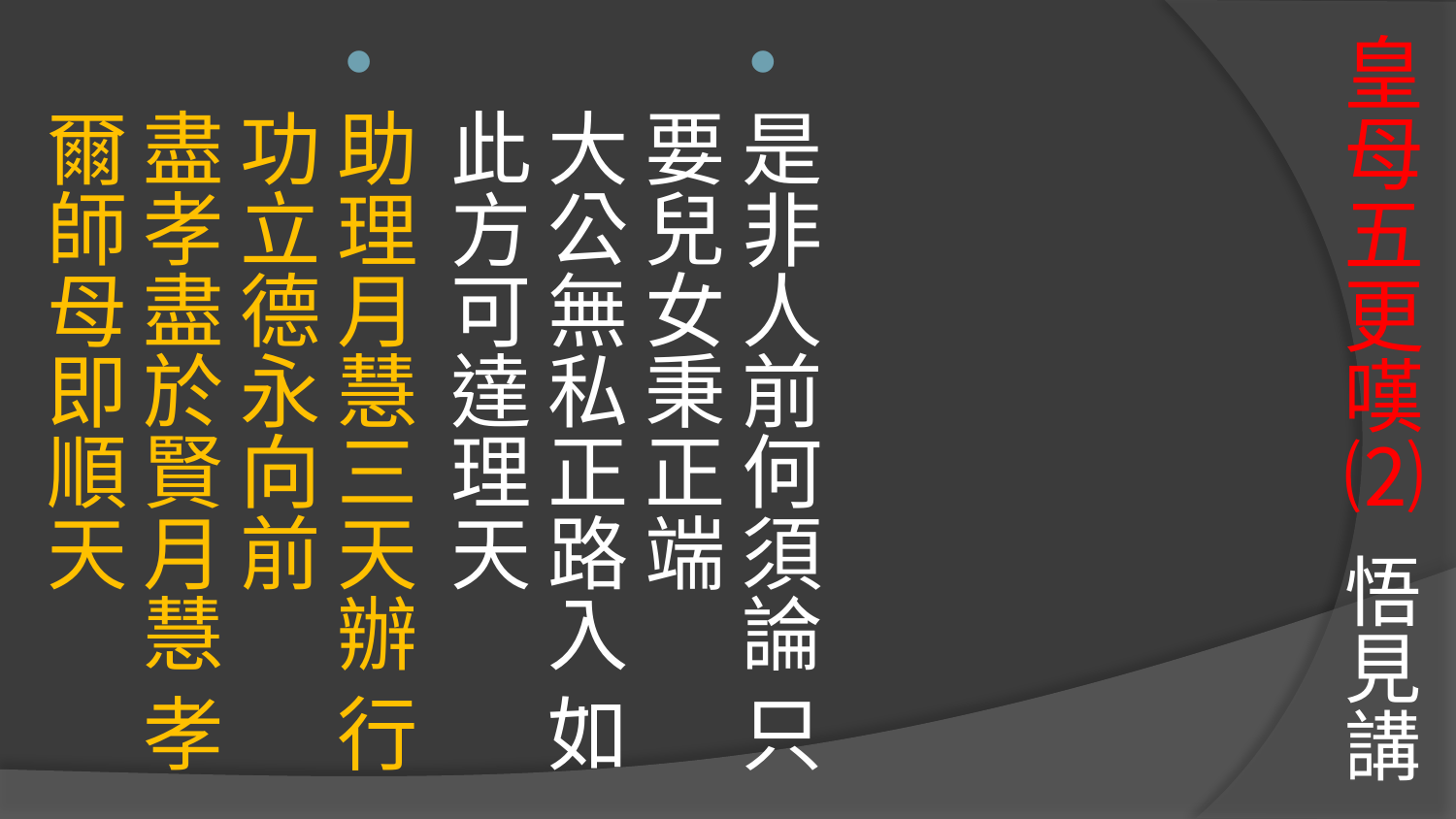

# 皇母五更嘆⑵  悟見講
是非人前何須論 只要兒女秉正端
大公無私正路入 如此方可達理天
助理月慧三天辦 行功立德永向前
盡孝盡於賢月慧 孝爾師母即順天